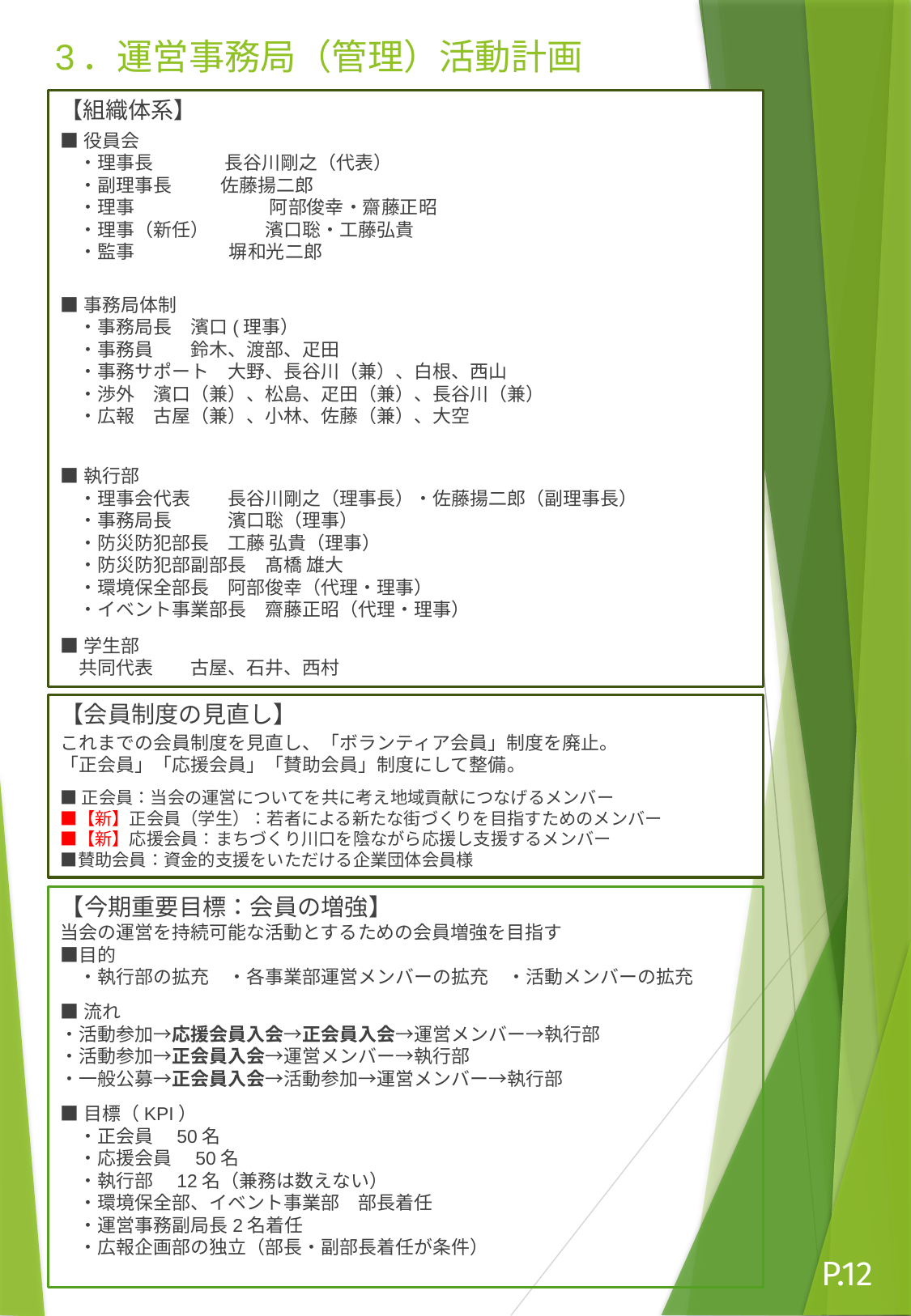

# 3．運営事務局（管理）活動計画

【組織体系】
■役員会
　・理事長　　        長谷川剛之（代表）
　・副理事長　       佐藤揚二郎
　・理事　　　　　　　 阿部俊幸・齋藤正昭
　・理事（新任）　　　濱口聡・工藤弘貴
　・監事　　　         塀和光二郎
■事務局体制
　・事務局長　濱口(理事）
　・事務員　　鈴木、渡部、疋田
　・事務サポート　大野、長谷川（兼）、白根、西山
　・渉外　濱口（兼）、松島、疋田（兼）、長谷川（兼）
　・広報　古屋（兼）、小林、佐藤（兼）、大空
■執行部
　・理事会代表　　長谷川剛之（理事長）・佐藤揚二郎（副理事長）
　・事務局長　　　濱口聡（理事）
　・防災防犯部長　工藤 弘貴（理事）
　・防災防犯部副部長　髙橋 雄大
　・環境保全部長　阿部俊幸（代理・理事）
　・イベント事業部長　齋藤正昭（代理・理事）
■学生部
　共同代表　　古屋、石井、西村
【会員制度の見直し】

これまでの会員制度を見直し、「ボランティア会員」制度を廃止。
「正会員」「応援会員」「賛助会員」制度にして整備。
■正会員：当会の運営についてを共に考え地域貢献につなげるメンバー
■【新】正会員（学生）：若者による新たな街づくりを目指すためのメンバー
■【新】応援会員：まちづくり川口を陰ながら応援し支援するメンバー
■賛助会員：資金的支援をいただける企業団体会員様
【今期重要目標：会員の増強】
当会の運営を持続可能な活動とするための会員増強を目指す
■目的
　・執行部の拡充　・各事業部運営メンバーの拡充　・活動メンバーの拡充
■流れ
・活動参加→応援会員入会→正会員入会→運営メンバー→執行部
・活動参加→正会員入会→運営メンバー→執行部
・一般公募→正会員入会→活動参加→運営メンバー→執行部
■目標（KPI）
　・正会員　50名
　・応援会員　50名
　・執行部　12名（兼務は数えない）
　・環境保全部、イベント事業部　部長着任
　・運営事務副局長2名着任
　・広報企画部の独立（部長・副部長着任が条件）
P.12